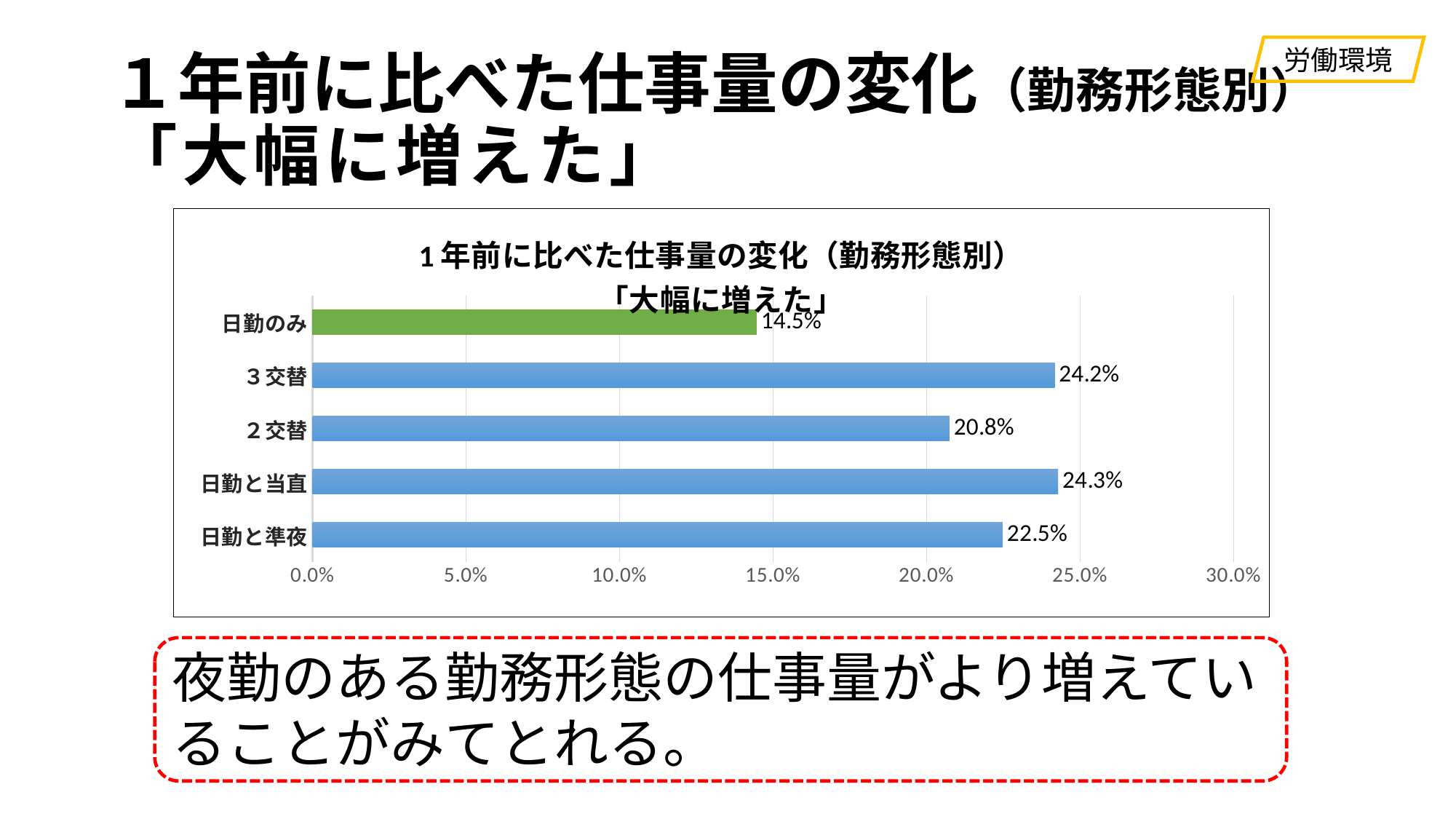

労働環境
# １年前に比べた仕事量の変化（勤務形態別） 「大幅に増えた」

### Chart: 1年前に比べた仕事量の変化（勤務形態別）
「大幅に増えた」

| Category |  |
|---|---|
| 日勤のみ | 0.14467046379170057 |
| ３交替 | 0.2417699586831934 |
| ２交替 | 0.20750677893535036 |
| 日勤と当直 | 0.2428793371310202 |
| 日勤と準夜 | 0.2248062015503876 |
夜勤のある勤務形態の仕事量がより増えていることがみてとれる。